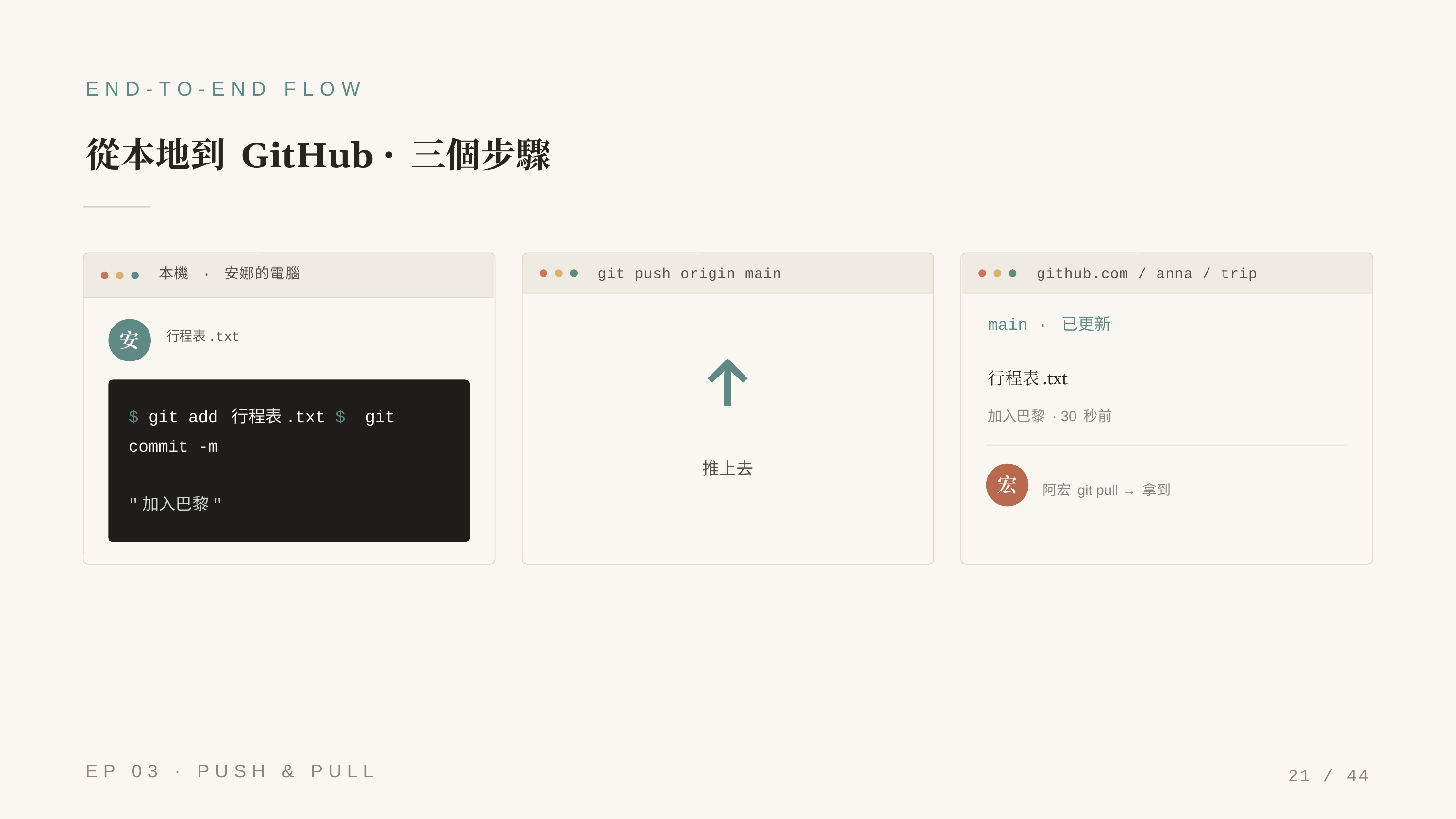

END-TO-END FLOW
從本地到 GitHub · 三個步驟

本機 · 安娜的電腦
git push origin main
github.com / anna / trip

main · 已更新
安

行程表.txt
↑
行程表.txt

$ git add 行程表.txt $  git commit -m

"加入巴黎"
加入巴黎 · 30 秒前

推上去
宏

阿宏 git pull → 拿到
EP 03 · PUSH & PULL
21 / 44